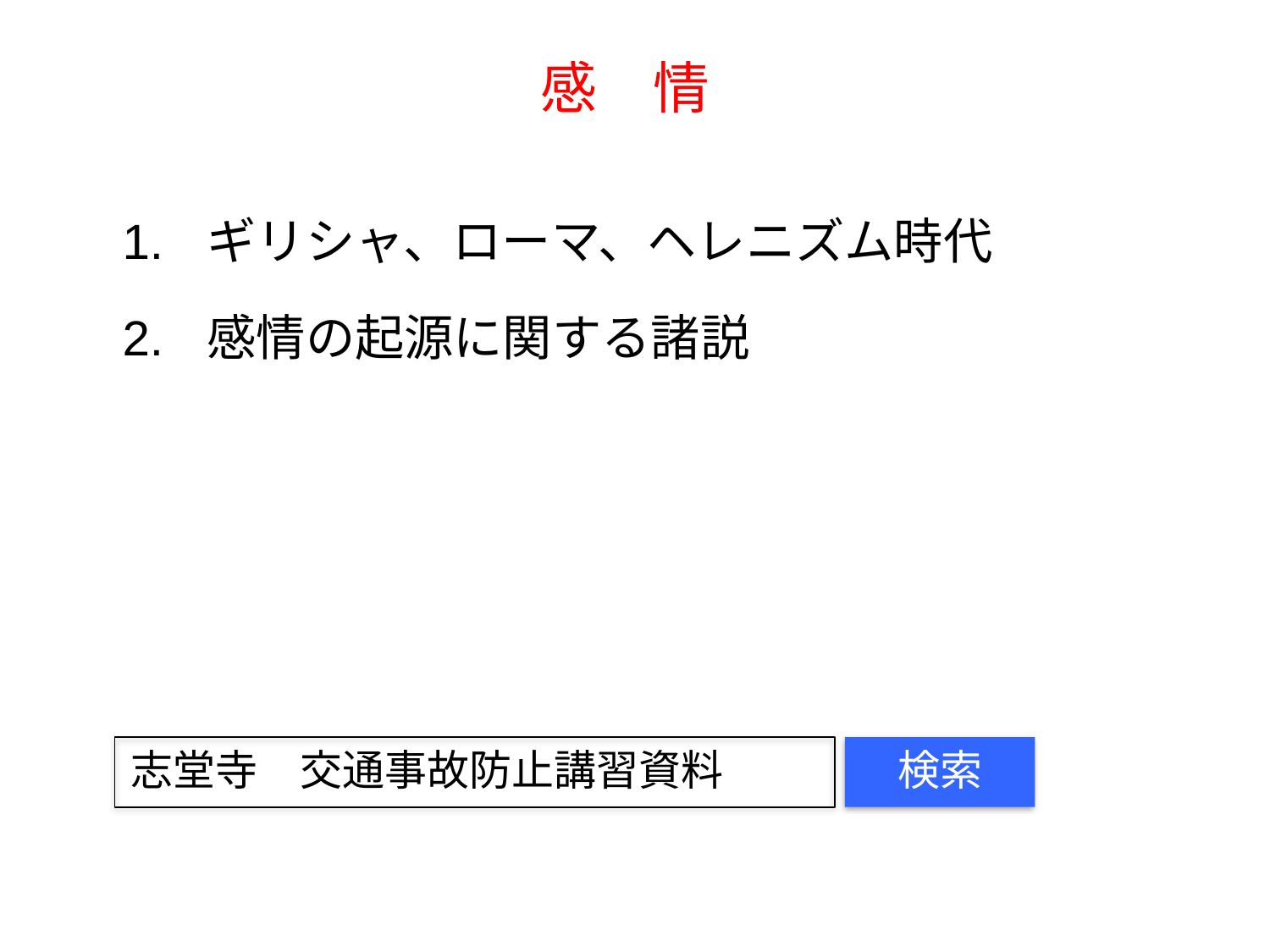

# 感　情
ギリシャ、ローマ、ヘレニズム時代
感情の起源に関する諸説

志堂寺　交通事故防止講習資料

検索